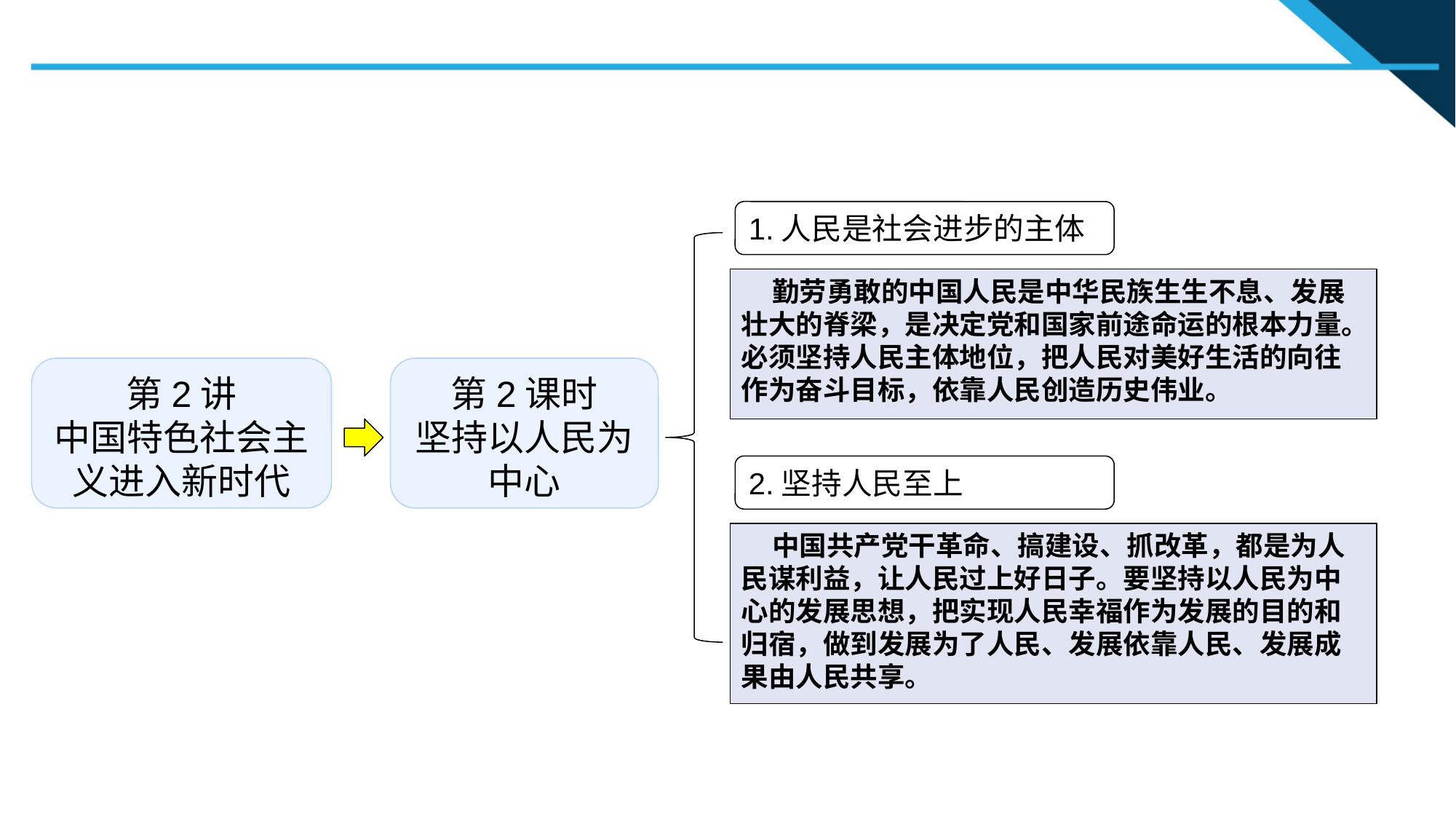

1.人民是社会进步的主体

    勤劳勇敢的中国人民是中华民族生生不息、发展壮大的脊梁，是决定党和国家前途命运的根本力量。必须坚持人民主体地位，把人民对美好生活的向往作为奋斗目标，依靠人民创造历史伟业。
第2讲
中国特色社会主义进入新时代
第2课时
坚持以人民为中心

2.坚持人民至上
    中国共产党干革命、搞建设、抓改革，都是为人民谋利益，让人民过上好日子。要坚持以人民为中心的发展思想，把实现人民幸福作为发展的目的和归宿，做到发展为了人民、发展依靠人民、发展成果由人民共享。